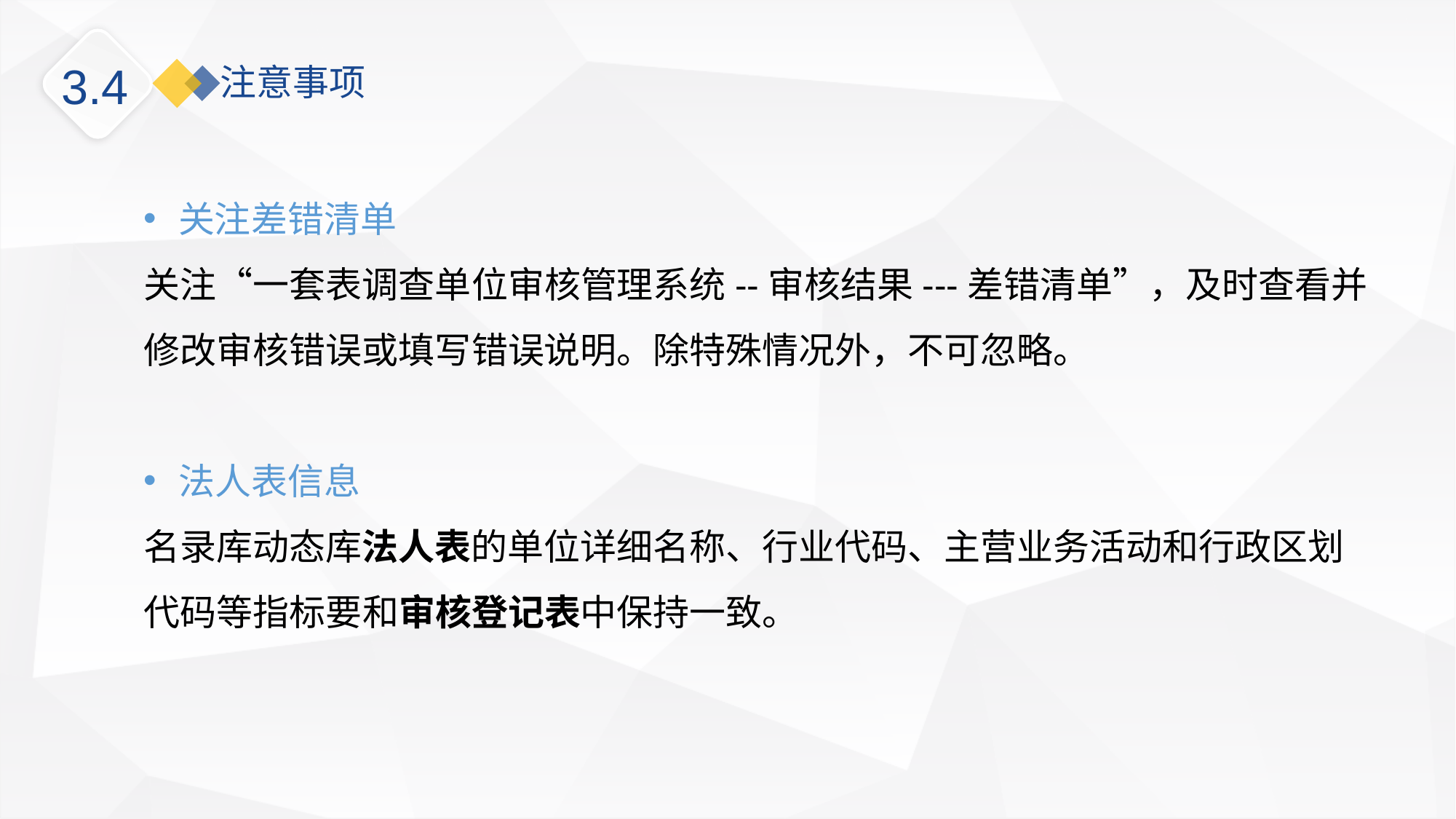

3.4
注意事项

关注差错清单
关注“一套表调查单位审核管理系统--审核结果---差错清单”，及时查看并修改审核错误或填写错误说明。除特殊情况外，不可忽略。

法人表信息
名录库动态库法人表的单位详细名称、行业代码、主营业务活动和行政区划代码等指标要和审核登记表中保持一致。

46